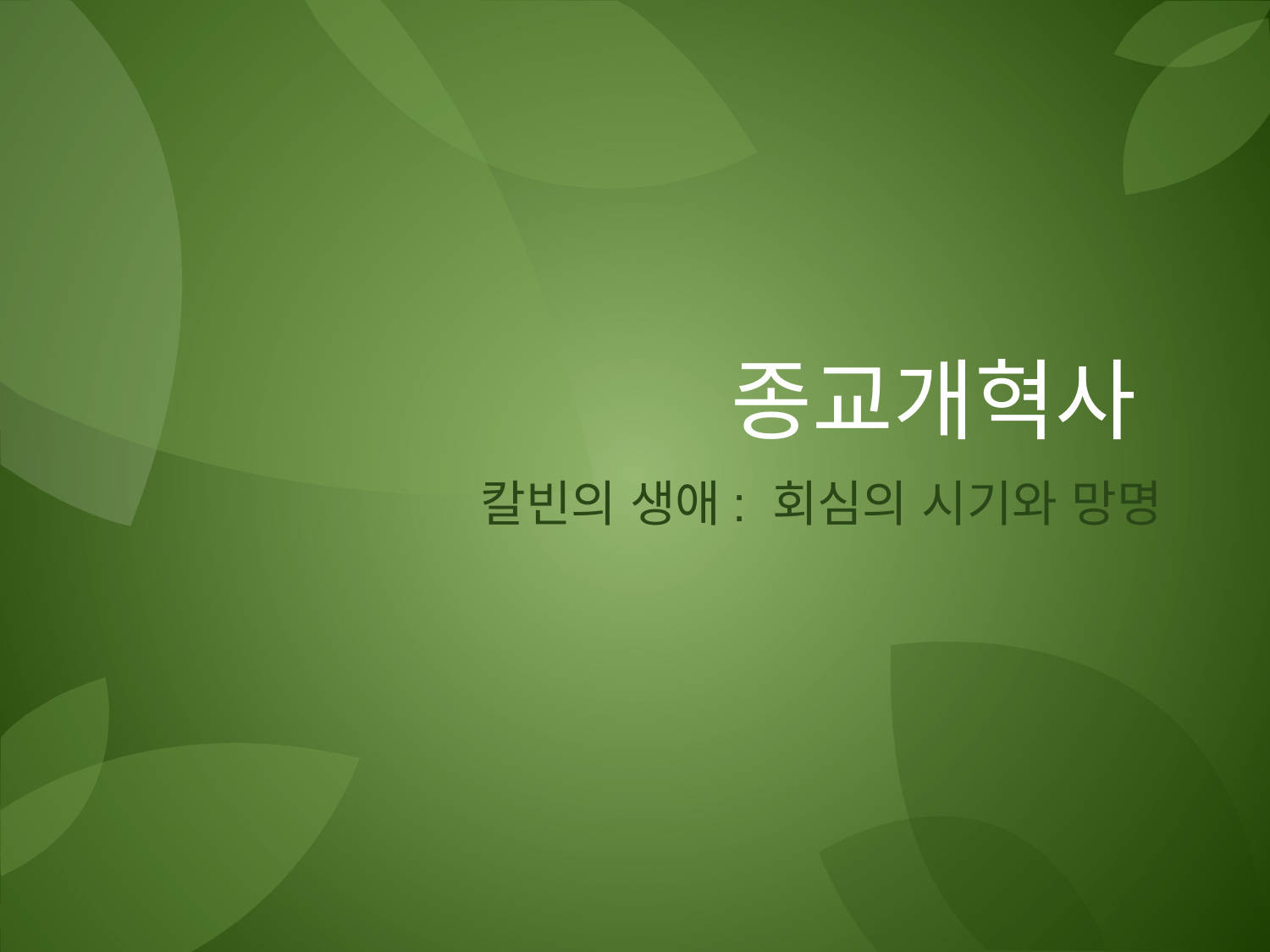

# 종교개혁사
칼빈의 생애: 회심의 시기와 망명